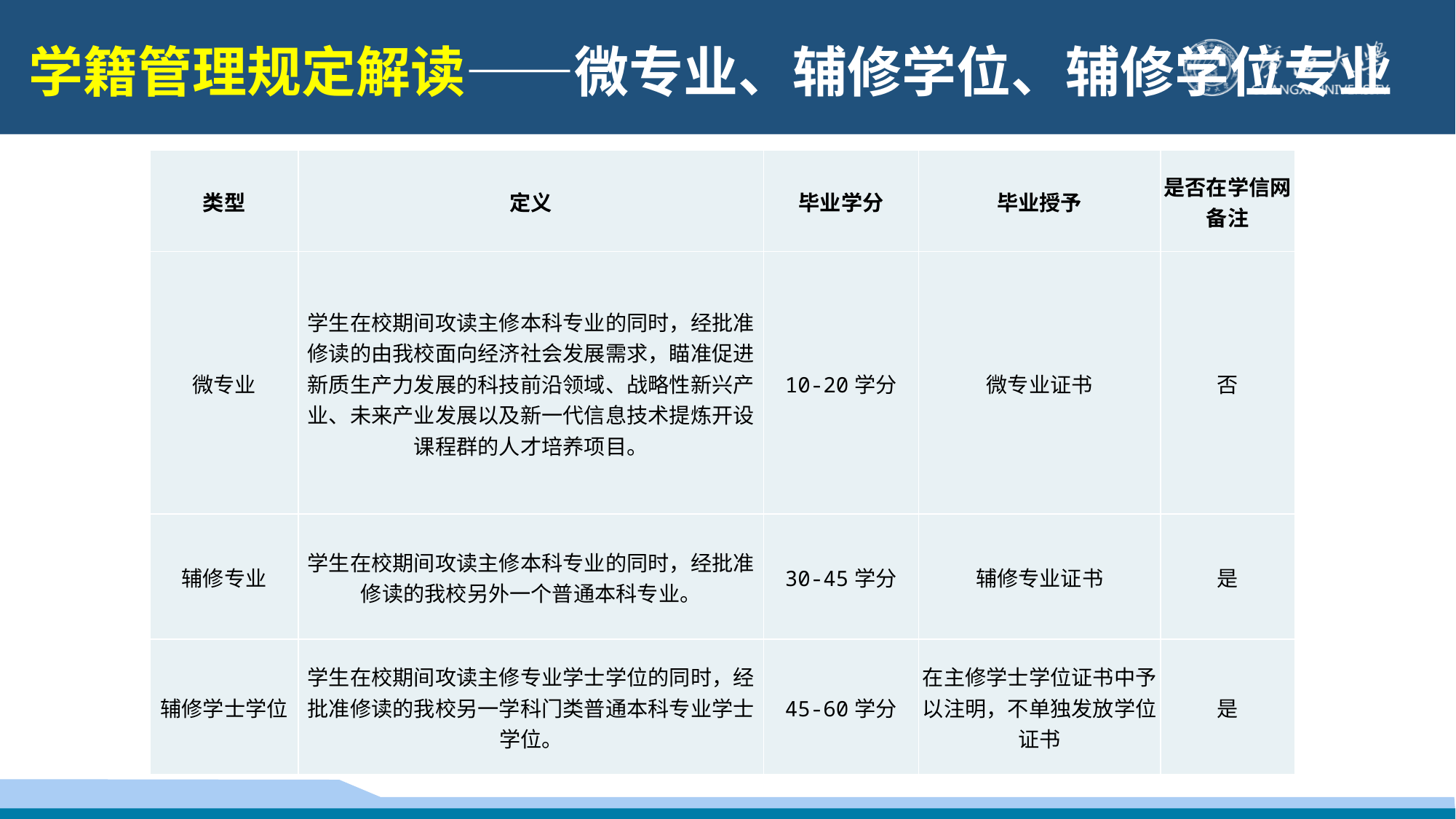

学籍管理规定解读——微专业、辅修学位、辅修学位专业
| 类型 | 定义 | 毕业学分 | 毕业授予 | 是否在学信网备注 |
| --- | --- | --- | --- | --- |
| 微专业 | 学生在校期间攻读主修本科专业的同时，经批准修读的由我校面向经济社会发展需求，瞄准促进新质生产力发展的科技前沿领域、战略性新兴产业、未来产业发展以及新一代信息技术提炼开设课程群的人才培养项目。 | 10-20学分 | 微专业证书 | 否 |
| 辅修专业 | 学生在校期间攻读主修本科专业的同时，经批准修读的我校另外一个普通本科专业。 | 30-45学分 | 辅修专业证书 | 是 |
| 辅修学士学位 | 学生在校期间攻读主修专业学士学位的同时，经批准修读的我校另一学科门类普通本科专业学士学位。 | 45-60学分 | 在主修学士学位证书中予以注明，不单独发放学位证书 | 是 |